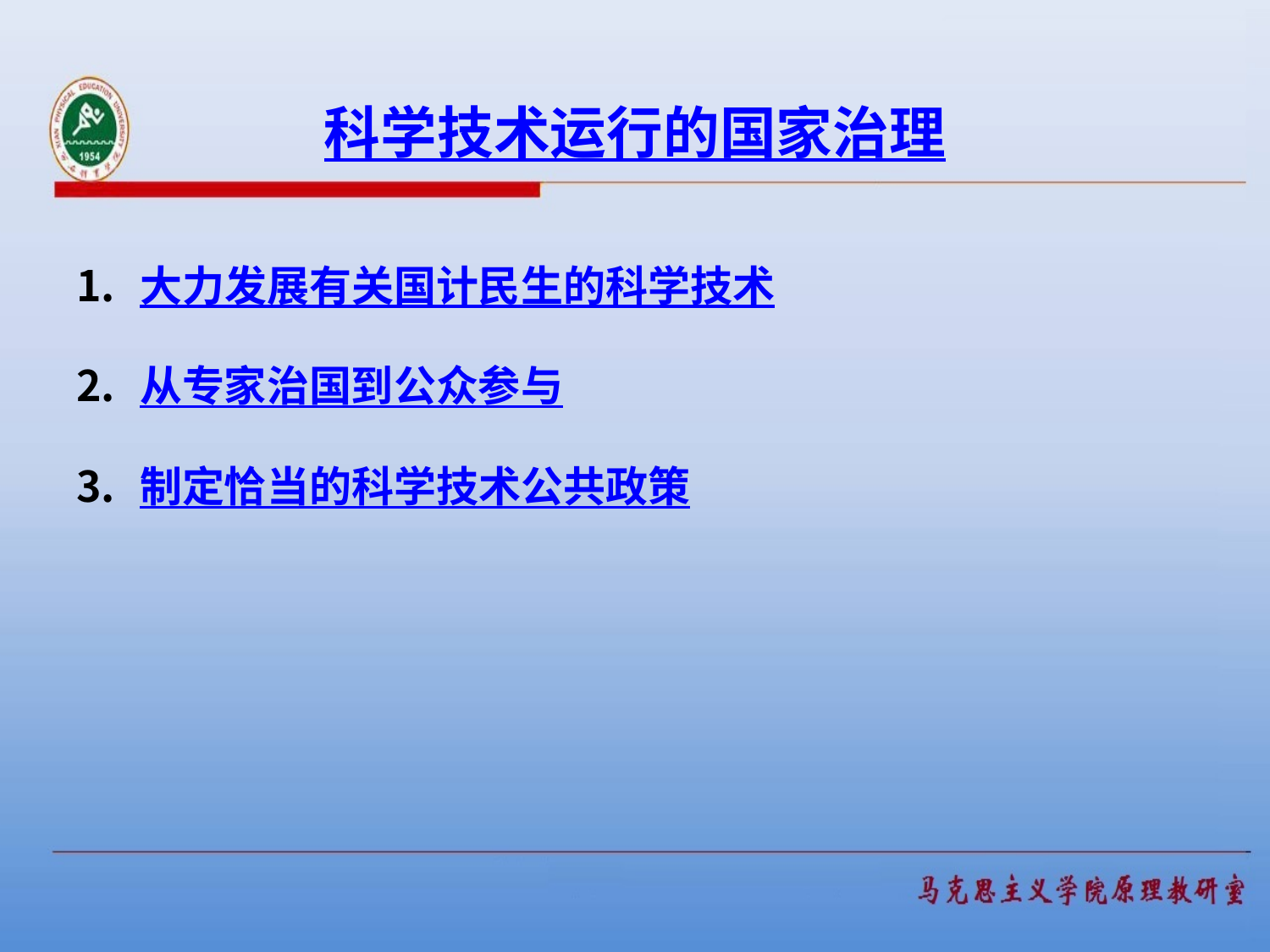

# 科学技术运行的国家治理
大力发展有关国计民生的科学技术
从专家治国到公众参与
制定恰当的科学技术公共政策